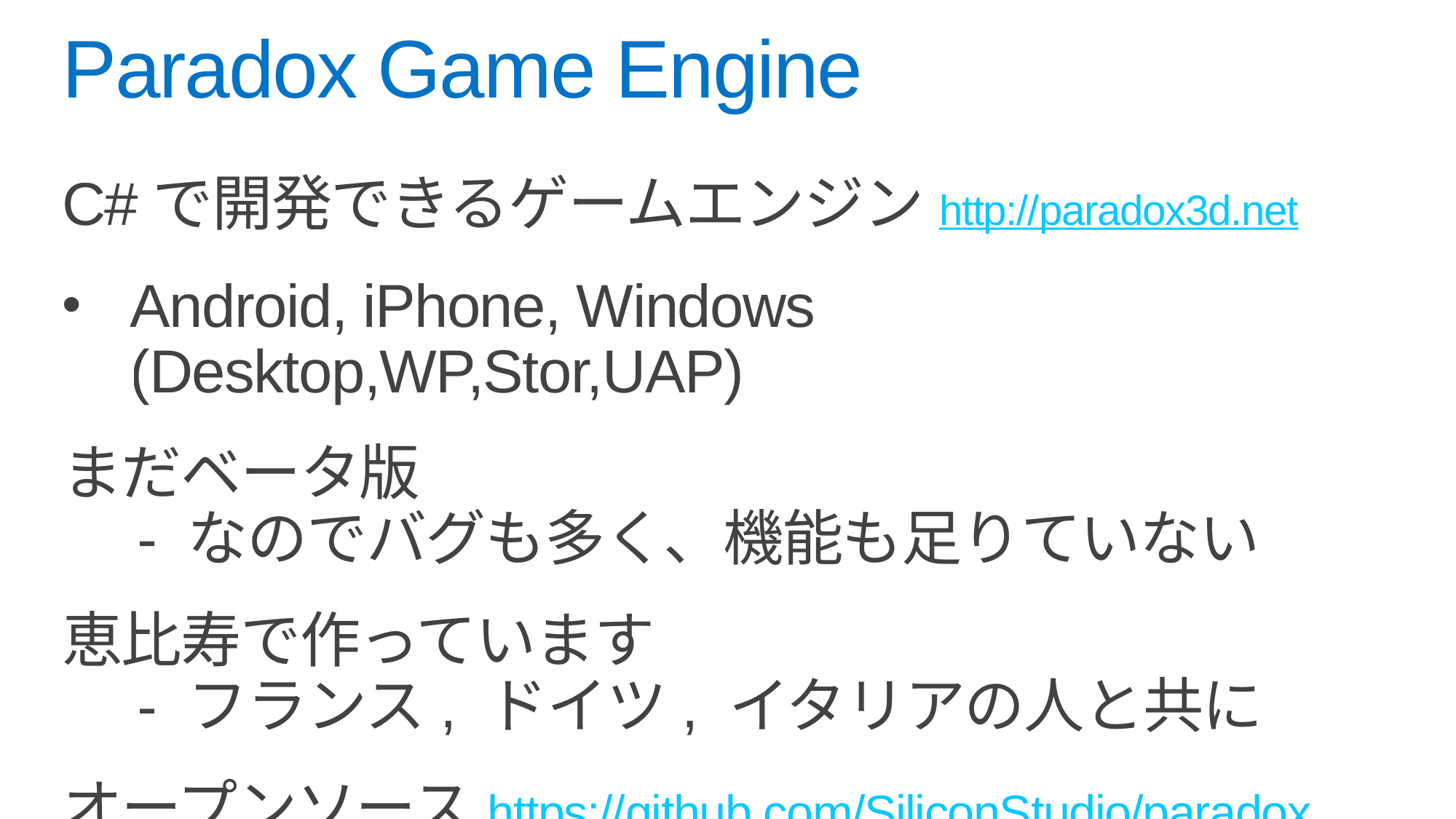

# Paradox Game Engine
C#で開発できるゲームエンジンhttp://paradox3d.net
Android, iPhone, Windows (Desktop,WP,Stor,UAP)
まだベータ版
　- なのでバグも多く、機能も足りていない
恵比寿で作っています
　- フランス, ドイツ, イタリアの人と共に
オープンソースhttps://github.com/SiliconStudio/paradox